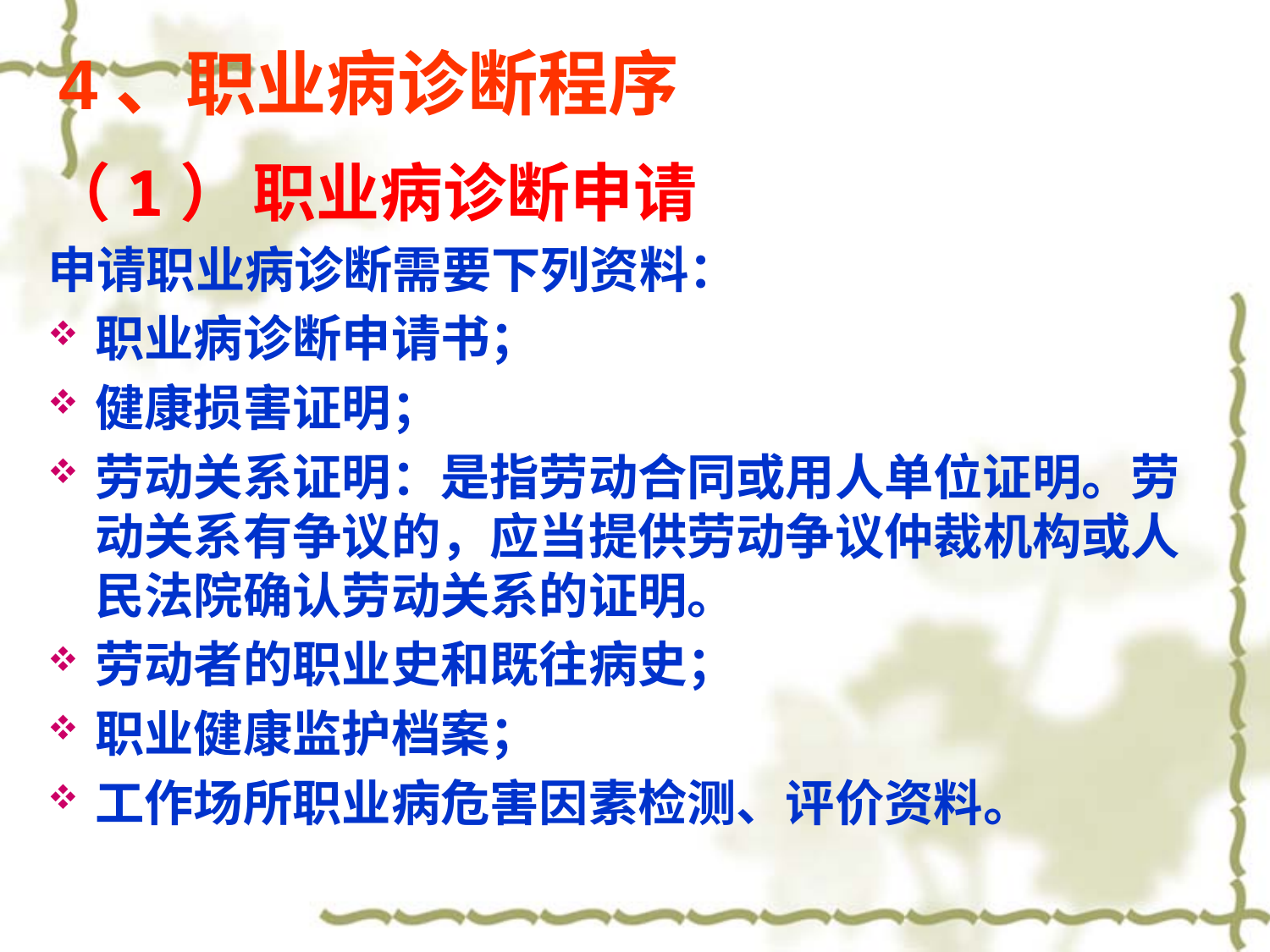

# 4、职业病诊断程序
（1） 职业病诊断申请
申请职业病诊断需要下列资料：
职业病诊断申请书；
健康损害证明；
劳动关系证明：是指劳动合同或用人单位证明。劳动关系有争议的，应当提供劳动争议仲裁机构或人民法院确认劳动关系的证明。
劳动者的职业史和既往病史；
职业健康监护档案；
工作场所职业病危害因素检测、评价资料。